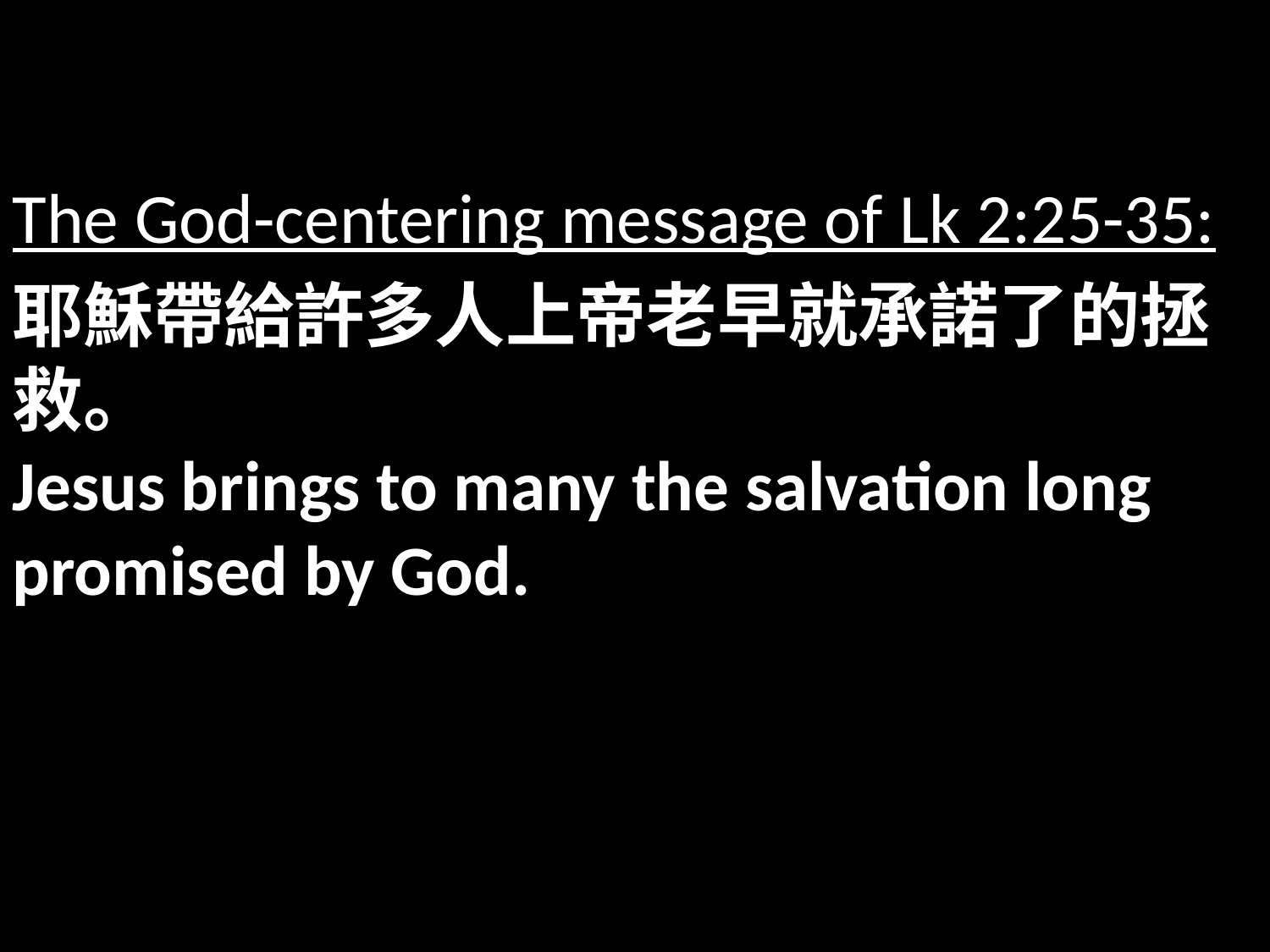

The God-centering message of Lk 2:25-35:
耶穌帶給許多人上帝老早就承諾了的拯救。
Jesus brings to many the salvation long promised by God.